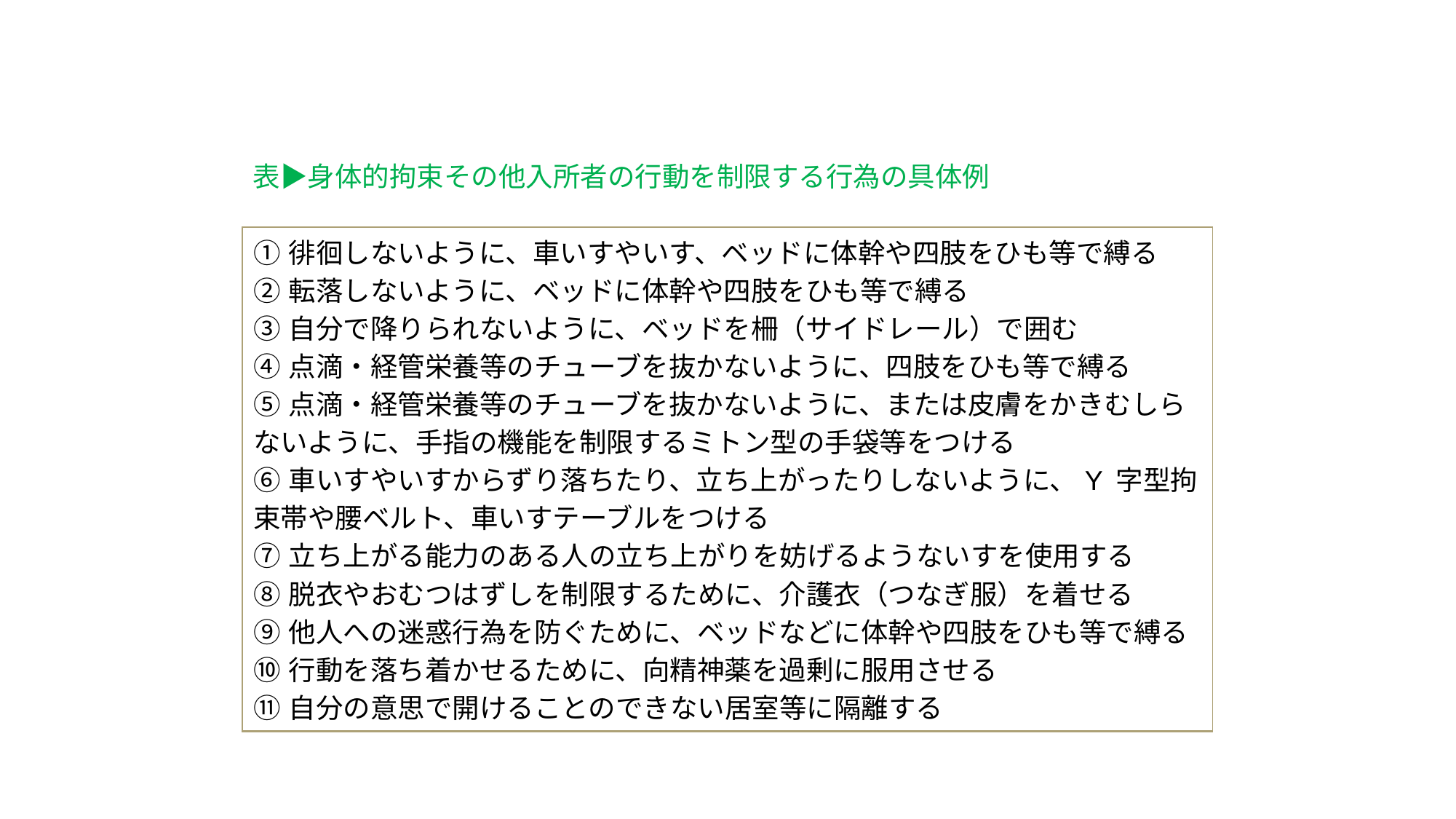

表▶身体的拘束その他入所者の行動を制限する行為の具体例
| ①徘徊しないように、車いすやいす、ベッドに体幹や四肢をひも等で縛る ②転落しないように、ベッドに体幹や四肢をひも等で縛る ③自分で降りられないように、ベッドを柵（サイドレール）で囲む ④点滴・経管栄養等のチューブを抜かないように、四肢をひも等で縛る ⑤点滴・経管栄養等のチューブを抜かないように、または皮膚をかきむしらないように、手指の機能を制限するミトン型の手袋等をつける ⑥車いすやいすからずり落ちたり、立ち上がったりしないように、Y 字型拘束帯や腰ベルト、車いすテーブルをつける ⑦立ち上がる能力のある人の立ち上がりを妨げるようないすを使用する ⑧脱衣やおむつはずしを制限するために、介護衣（つなぎ服）を着せる ⑨他人への迷惑行為を防ぐために、ベッドなどに体幹や四肢をひも等で縛る ⑩行動を落ち着かせるために、向精神薬を過剰に服用させる ⑪自分の意思で開けることのできない居室等に隔離する |
| --- |